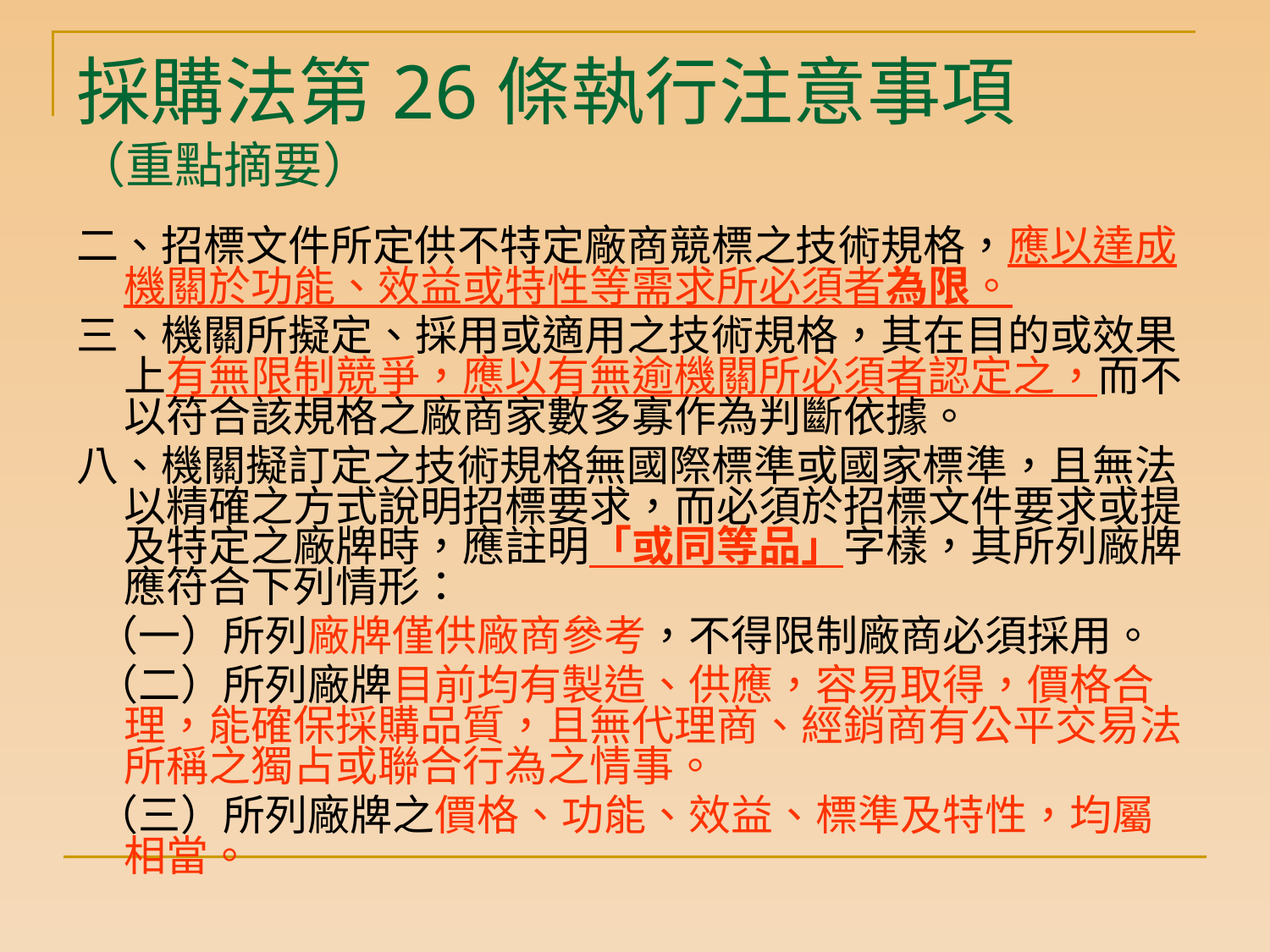

# 採購法第26條執行注意事項 （重點摘要）
二、招標文件所定供不特定廠商競標之技術規格，應以達成機關於功能、效益或特性等需求所必須者為限。
三、機關所擬定、採用或適用之技術規格，其在目的或效果上有無限制競爭，應以有無逾機關所必須者認定之，而不以符合該規格之廠商家數多寡作為判斷依據。
八、機關擬訂定之技術規格無國際標準或國家標準，且無法以精確之方式說明招標要求，而必須於招標文件要求或提及特定之廠牌時，應註明「或同等品」字樣，其所列廠牌應符合下列情形：
 （一）所列廠牌僅供廠商參考，不得限制廠商必須採用。
 （二）所列廠牌目前均有製造、供應，容易取得，價格合理，能確保採購品質，且無代理商、經銷商有公平交易法所稱之獨占或聯合行為之情事。
 （三）所列廠牌之價格、功能、效益、標準及特性，均屬相當。